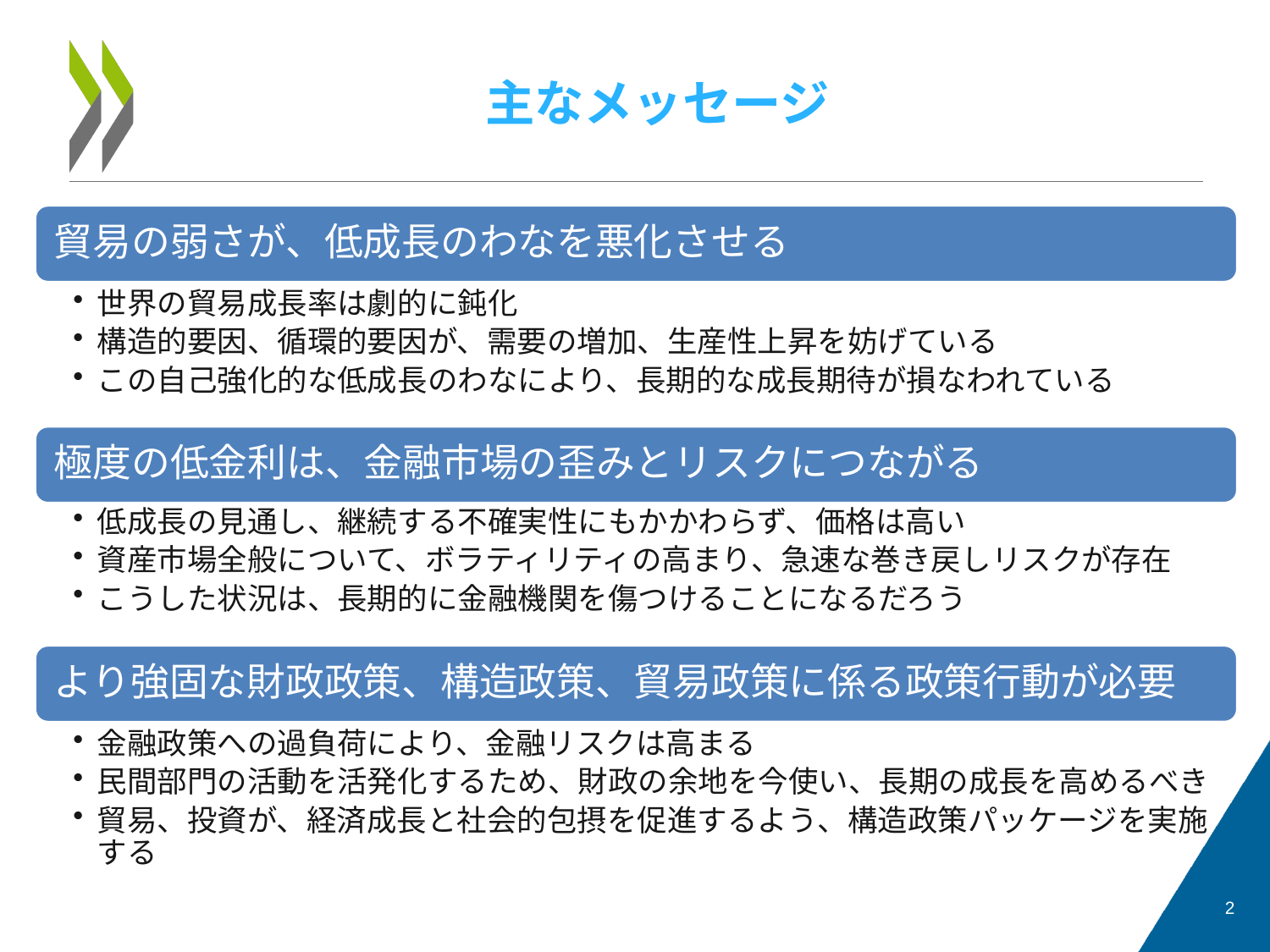

主なメッセージ
貿易の弱さが、低成長のわなを悪化させる
世界の貿易成長率は劇的に鈍化
構造的要因、循環的要因が、需要の増加、生産性上昇を妨げている
この自己強化的な低成長のわなにより、長期的な成長期待が損なわれている
極度の低金利は、金融市場の歪みとリスクにつながる
低成長の見通し、継続する不確実性にもかかわらず、価格は高い
資産市場全般について、ボラティリティの高まり、急速な巻き戻しリスクが存在
こうした状況は、長期的に金融機関を傷つけることになるだろう
より強固な財政政策、構造政策、貿易政策に係る政策行動が必要
金融政策への過負荷により、金融リスクは高まる
民間部門の活動を活発化するため、財政の余地を今使い、長期の成長を高めるべき
貿易、投資が、経済成長と社会的包摂を促進するよう、構造政策パッケージを実施する
2